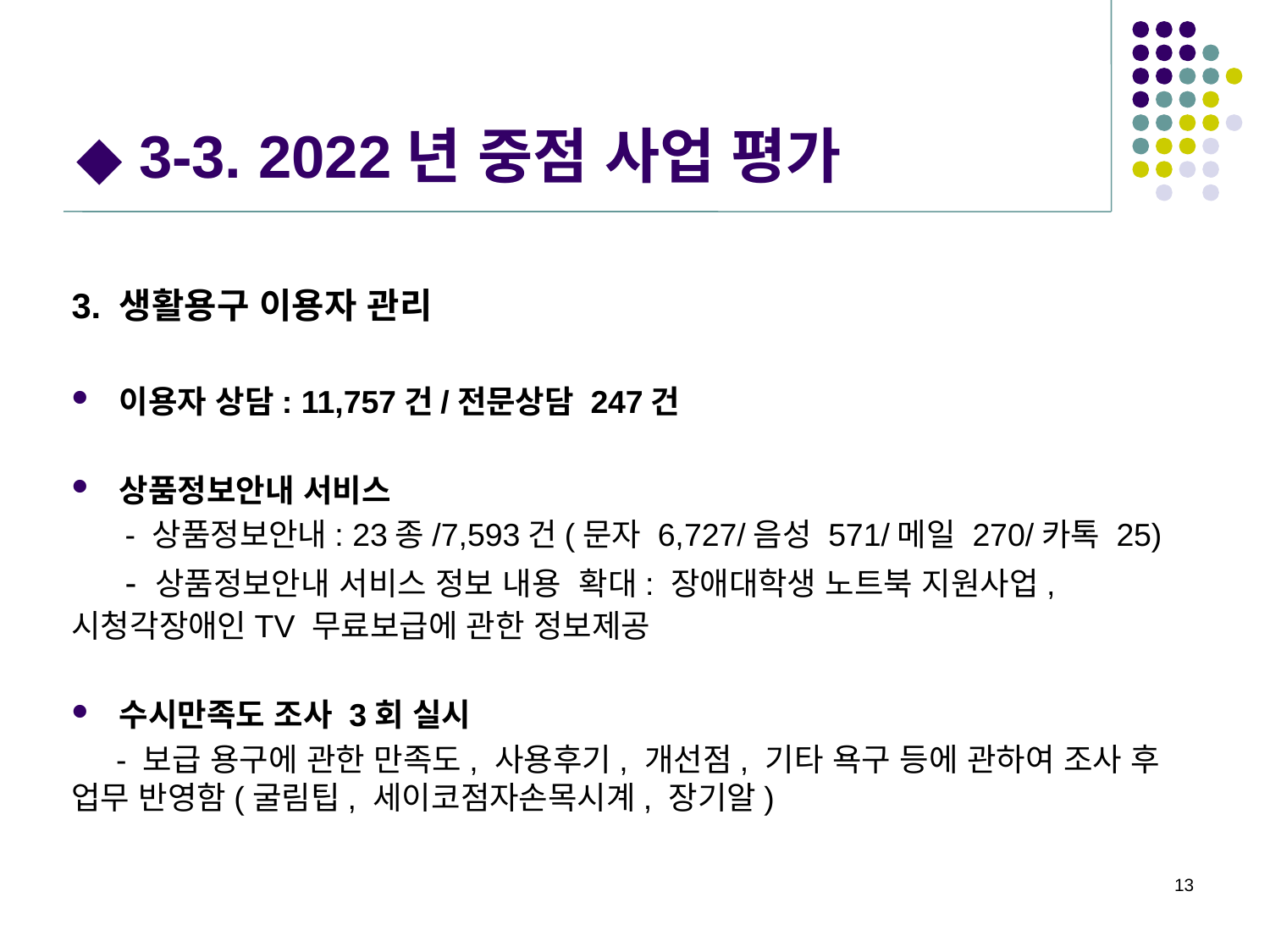

# ◆ 3-3. 2022년 중점 사업 평가

3. 생활용구 이용자 관리

이용자 상담: 11,757건/전문상담 247건

상품정보안내 서비스
      - 상품정보안내: 23종/7,593건(문자 6,727/음성 571/메일 270/카톡 25)
      - 상품정보안내 서비스 정보 내용  확대: 장애대학생 노트북 지원사업, 시청각장애인TV 무료보급에 관한 정보제공

수시만족도 조사 3회 실시
     - 보급 용구에 관한 만족도, 사용후기, 개선점, 기타 욕구 등에 관하여 조사 후 업무 반영함(굴림팁, 세이코점자손목시계, 장기알)

13